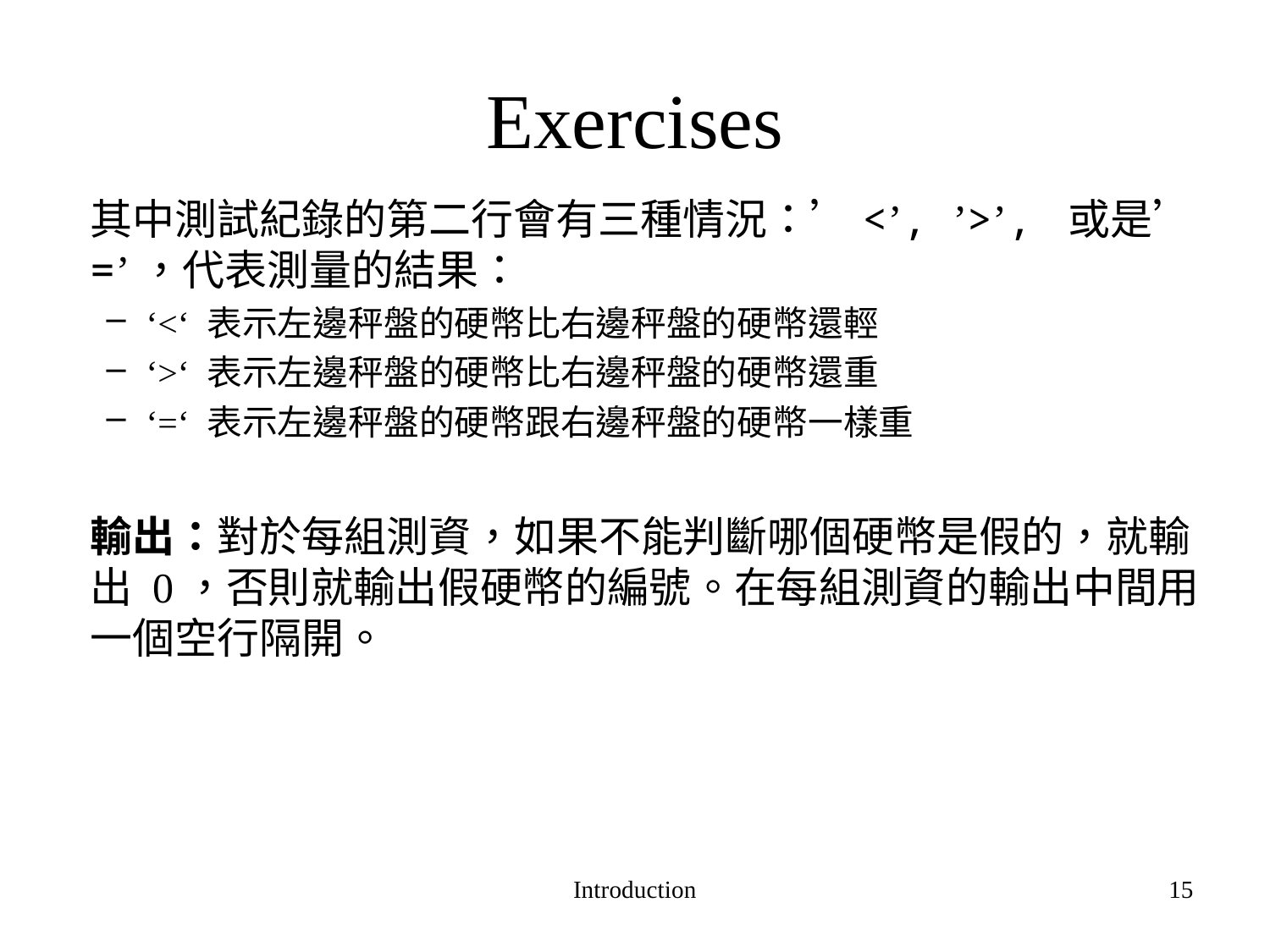

# Exercises
	其中測試紀錄的第二行會有三種情況：’<’, ’>’, 或是’=’，代表測量的結果：
‘<‘ 表示左邊秤盤的硬幣比右邊秤盤的硬幣還輕
‘>‘ 表示左邊秤盤的硬幣比右邊秤盤的硬幣還重
‘=‘ 表示左邊秤盤的硬幣跟右邊秤盤的硬幣一樣重

	輸出：對於每組測資，如果不能判斷哪個硬幣是假的，就輸出 0，否則就輸出假硬幣的編號。在每組測資的輸出中間用一個空行隔開。
Introduction
15